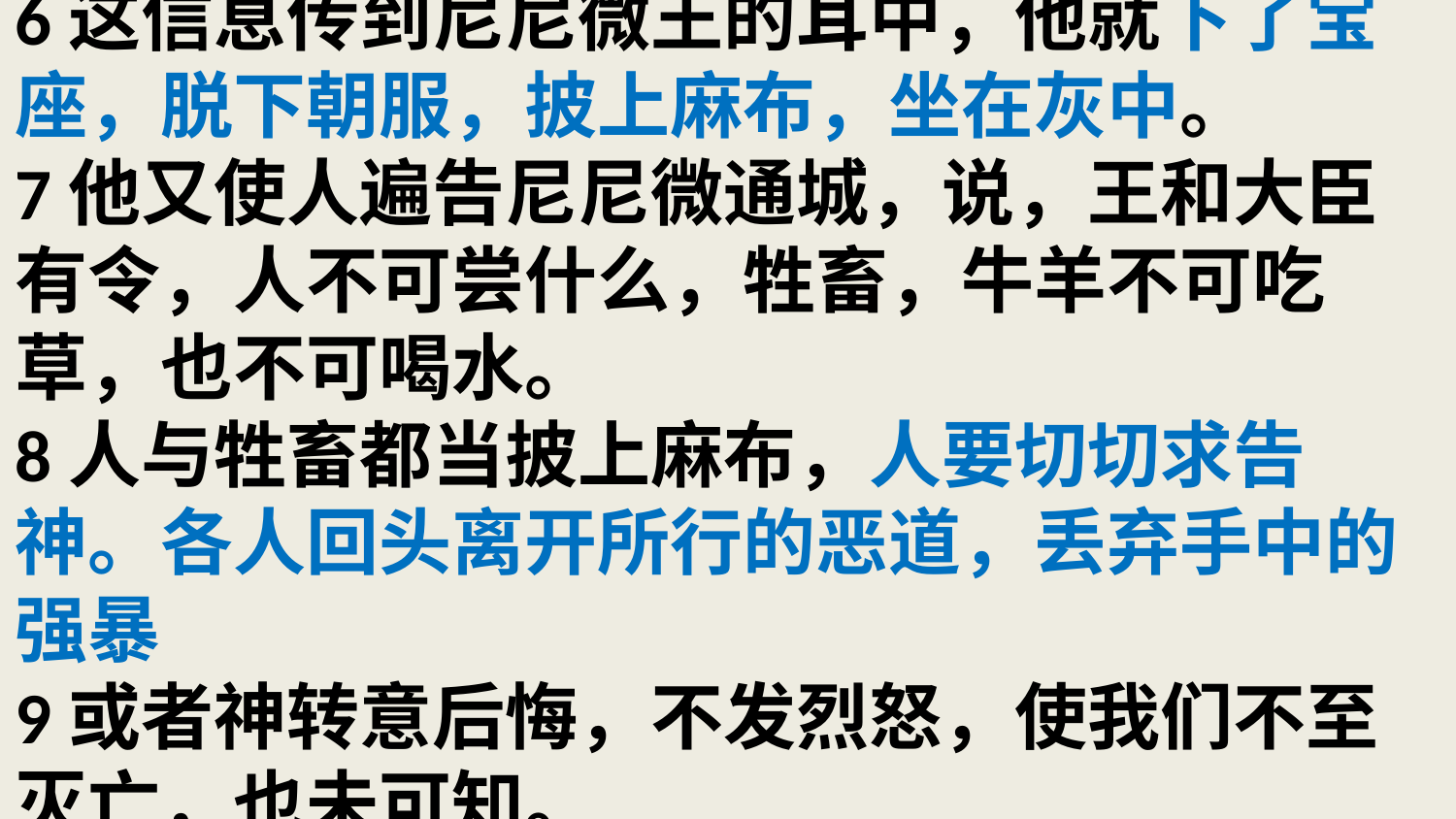

# 6这信息传到尼尼微王的耳中，他就下了宝座，脱下朝服，披上麻布，坐在灰中。 7他又使人遍告尼尼微通城，说，王和大臣有令，人不可尝什么，牲畜，牛羊不可吃草，也不可喝水。 8人与牲畜都当披上麻布，人要切切求告神。各人回头离开所行的恶道，丢弃手中的强暴 9或者神转意后悔，不发烈怒，使我们不至灭亡，也未可知。